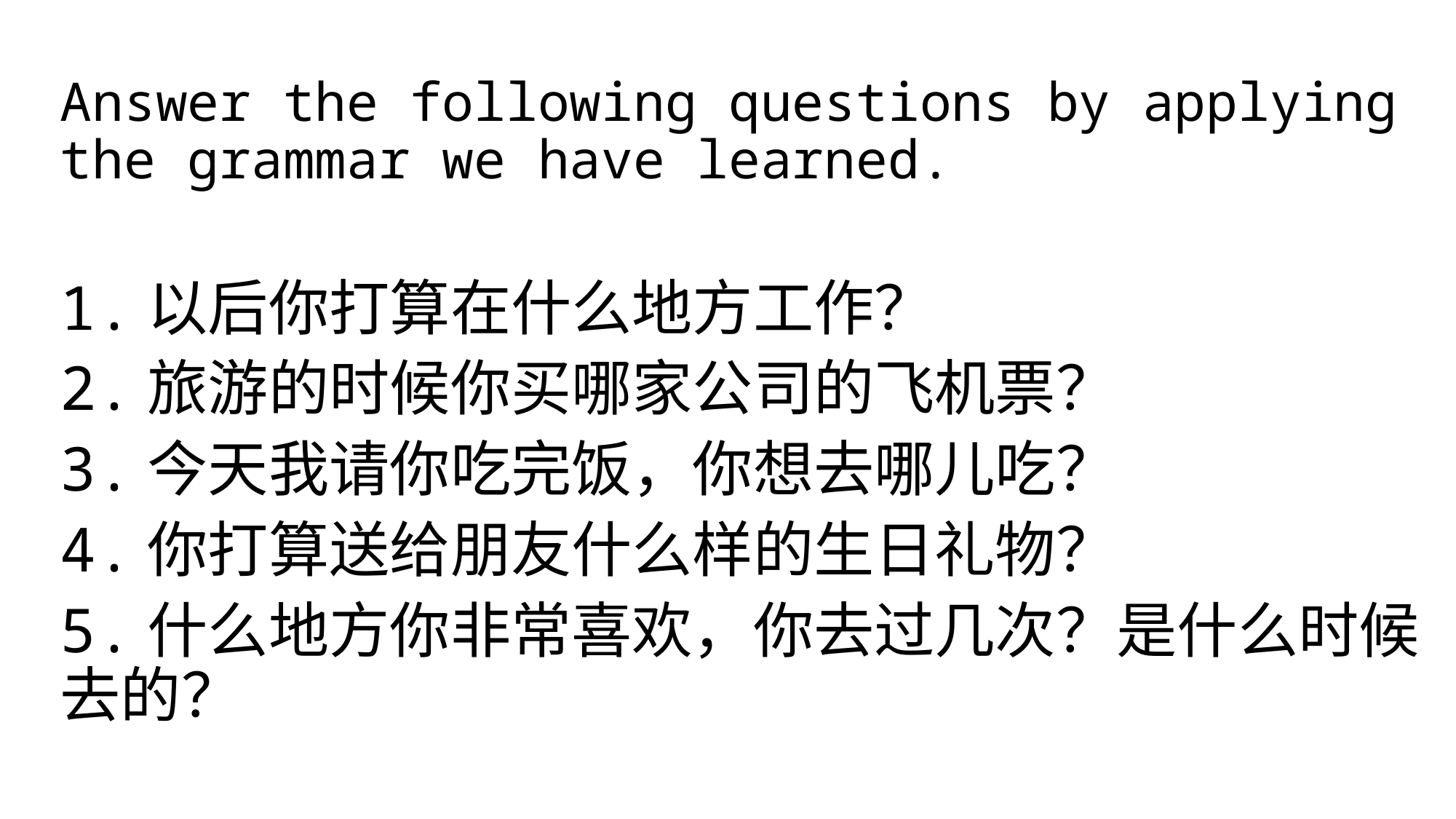

Answer the following questions by applying the grammar we have learned.

1.以后你打算在什么地方工作？
2.旅游的时候你买哪家公司的飞机票？
3.今天我请你吃完饭，你想去哪儿吃？
4.你打算送给朋友什么样的生日礼物？
5.什么地方你非常喜欢，你去过几次？是什么时候去的？